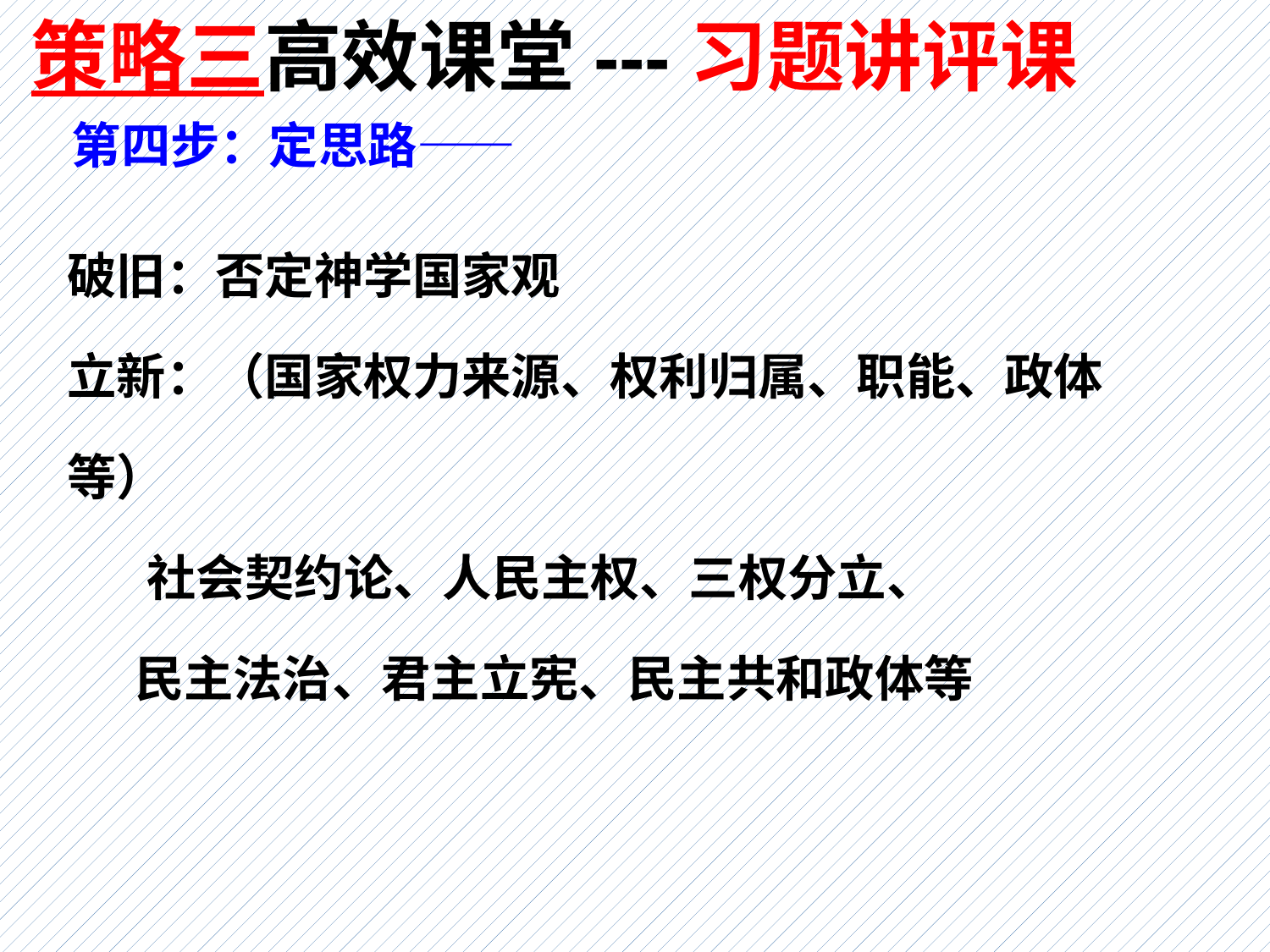

策略三高效课堂---习题讲评课
第四步：定思路——
破旧：否定神学国家观
立新：（国家权力来源、权利归属、职能、政体等）
      社会契约论、人民主权、三权分立、
      民主法治、君主立宪、民主共和政体等